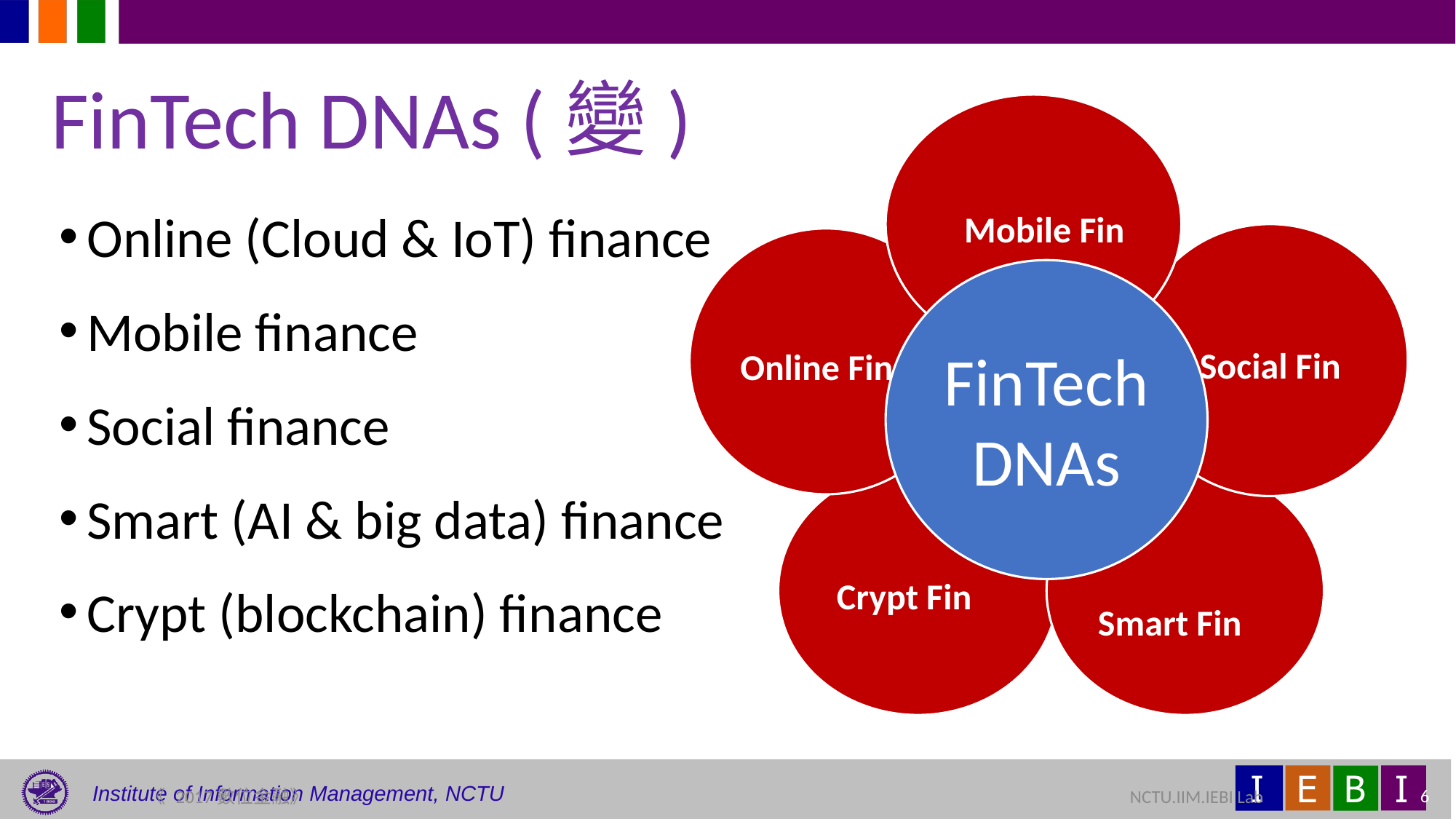

# FinTech DNAs (變)
   Mobile Fin
Online (Cloud & IoT) finance
Mobile finance
Social finance
Smart (AI & big data) finance
Crypt (blockchain) finance
  Social Fin
Online Fin
FinTech
DNAs
 Crypt Fin

Smart Fin
《 2017數位金融》                                                                                                                                             	NCTU.IIM.IEBI Lab
6